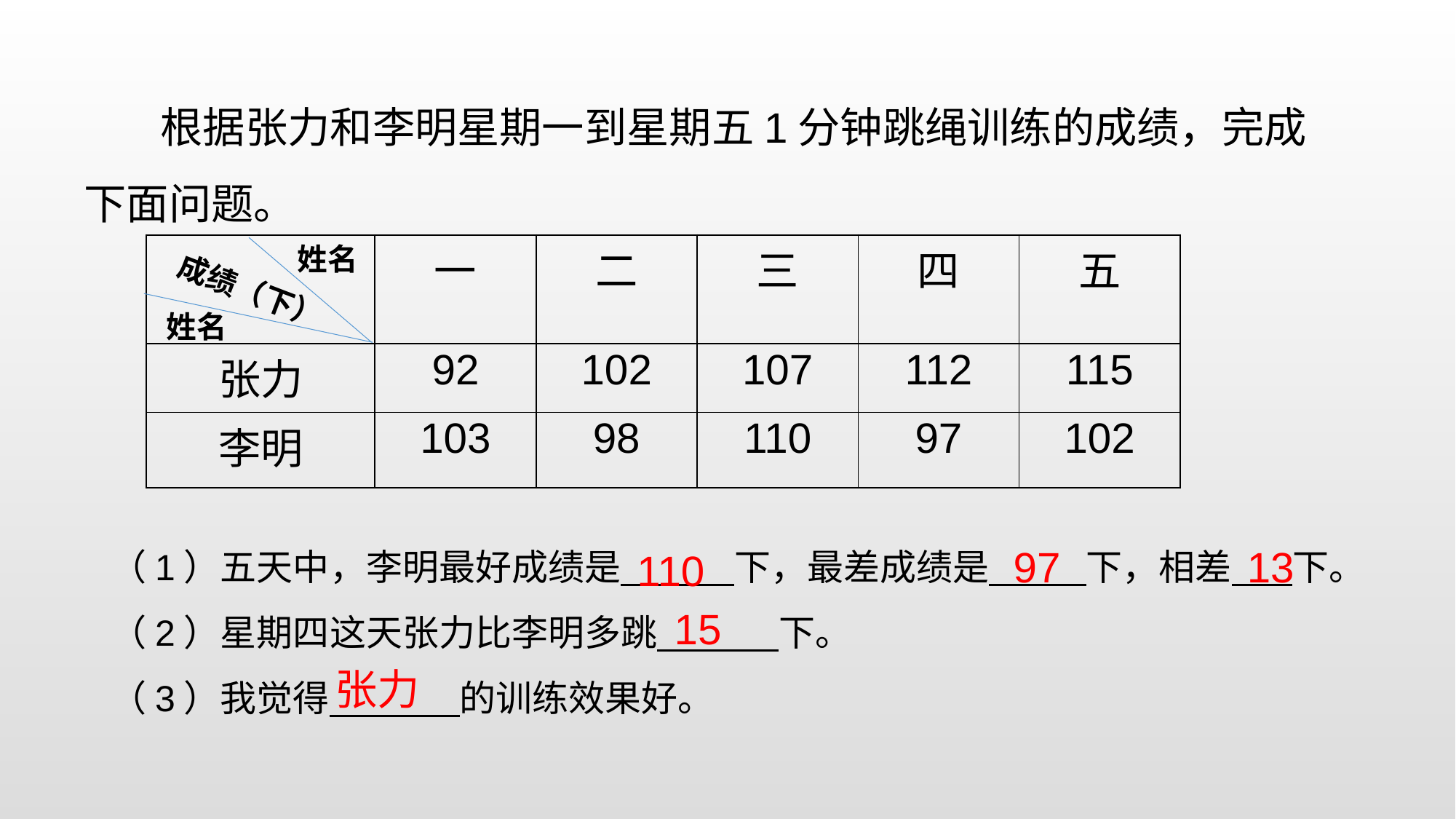

根据张力和李明星期一到星期五1分钟跳绳训练的成绩，完成
下面问题。
|  | 一 | 二 | 三 | 四 | 五 |
| --- | --- | --- | --- | --- | --- |
| 张力 | 92 | 102 | 107 | 112 | 115 |
| 李明 | 103 | 98 | 110 | 97 | 102 |
姓名
成绩（下）
姓名

（1）五天中，李明最好成绩是　   　  下，最差成绩是　   　下，相差　   下。
（2）星期四这天张力比李明多跳　   　   下。
（3）我觉得　   　    的训练效果好。
97
13
110
15
张力